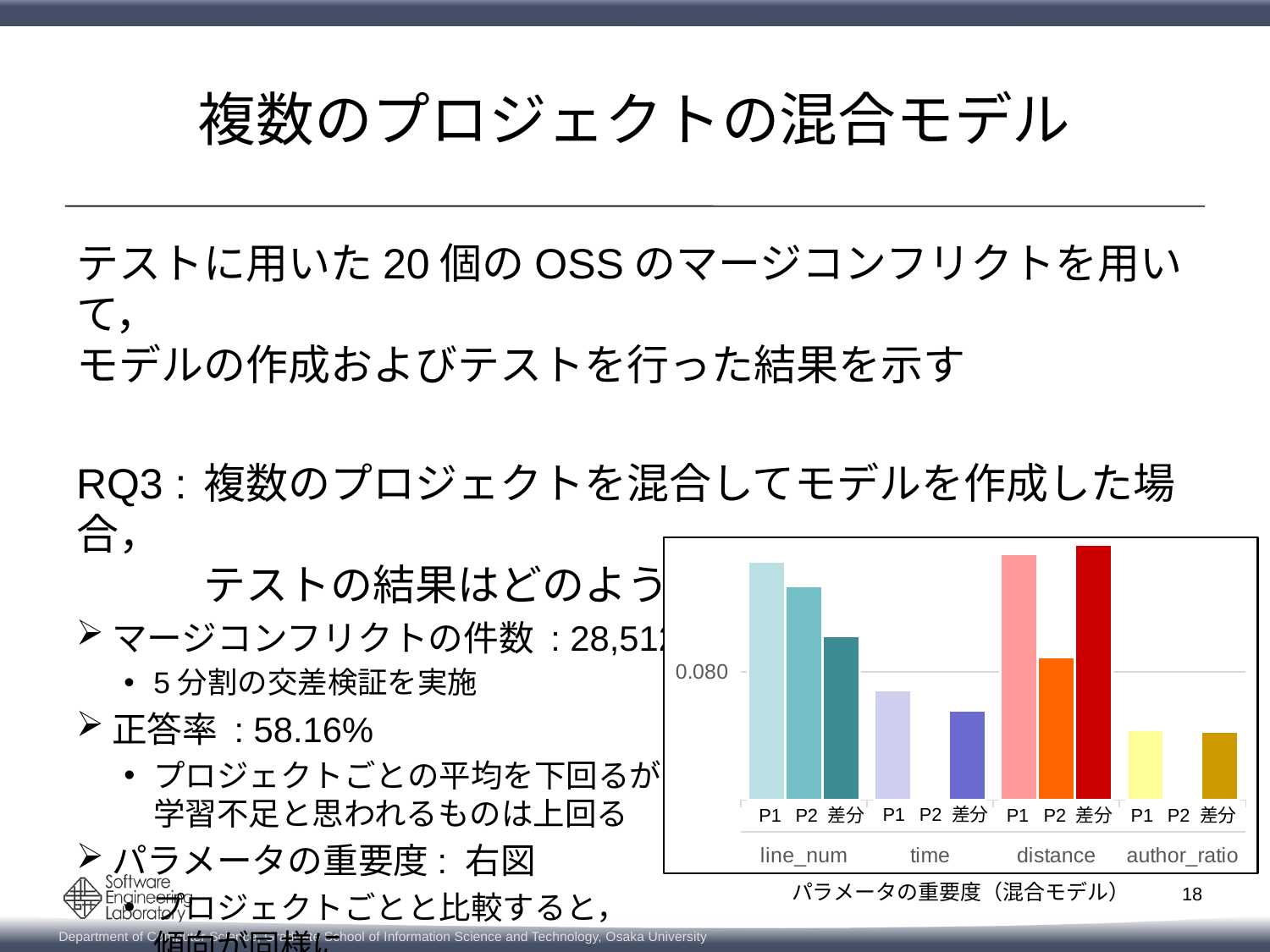

# 複数のプロジェクトの混合モデル
テストに用いた20個のOSSのマージコンフリクトを用いて，
モデルの作成およびテストを行った結果を示す

RQ3 :	複数のプロジェクトを混合してモデルを作成した場合，
	テストの結果はどのようになるか？
マージコンフリクトの件数 : 28,512件
5分割の交差検証を実施
正答率 : 58.16%
プロジェクトごとの平均を下回るが，
学習不足と思われるものは上回る
パラメータの重要度: 右図
プロジェクトごとと比較すると，
傾向が同様に

### Chart

| Category | P1 | P2 | 差分 |
|---|---|---|---|
| line_num | 0.148884 | 0.133621 | 0.102711 |
| time | 0.068687 | 0.000468 | 0.056197 |
| distance | 0.153752 | 0.089149 | 0.159484 |
| author_ratio | 0.04398 | 0.000352 | 0.042716 |
パラメータの重要度（混合モデル）
P1
P2
差分
P1
P2
差分
P1
P2
差分
P1
P2
差分
18